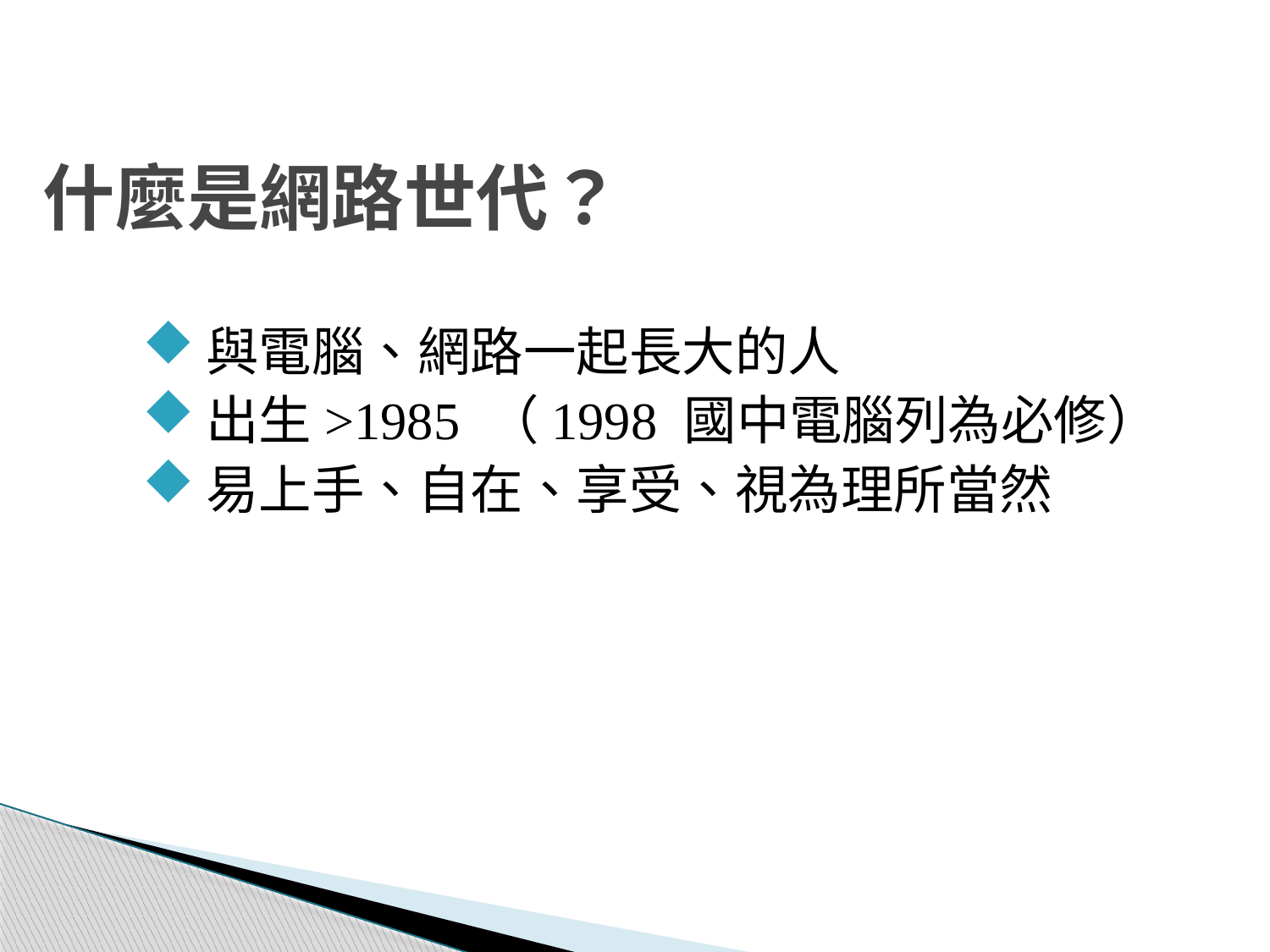

# 什麼是網路世代？

與電腦、網路一起長大的人
出生>1985 （1998 國中電腦列為必修）
易上手、自在、享受、視為理所當然